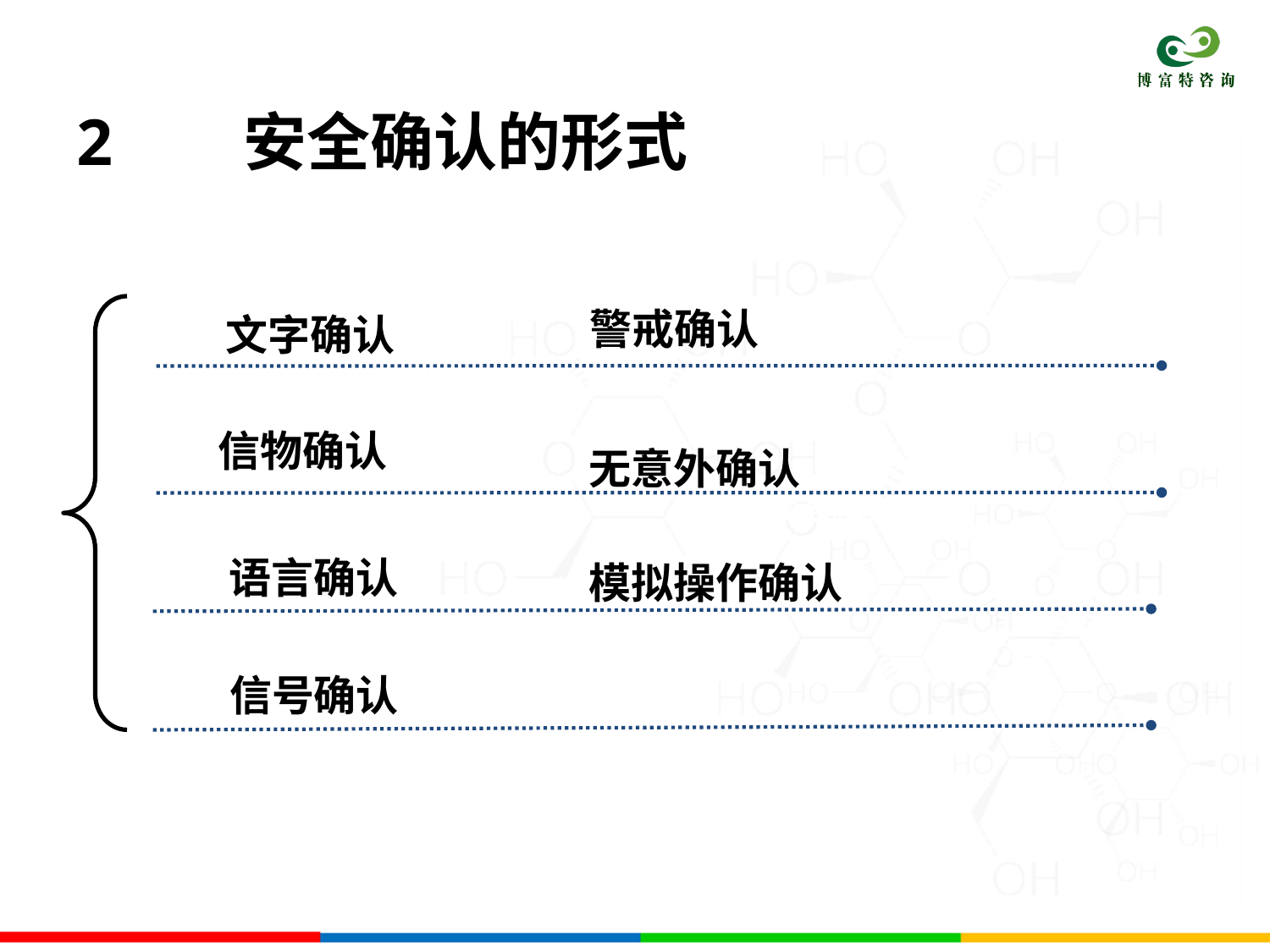

2   安全确认的形式
警戒确认

文字确认

信物确认
无意外确认

语言确认
模拟操作确认

信号确认